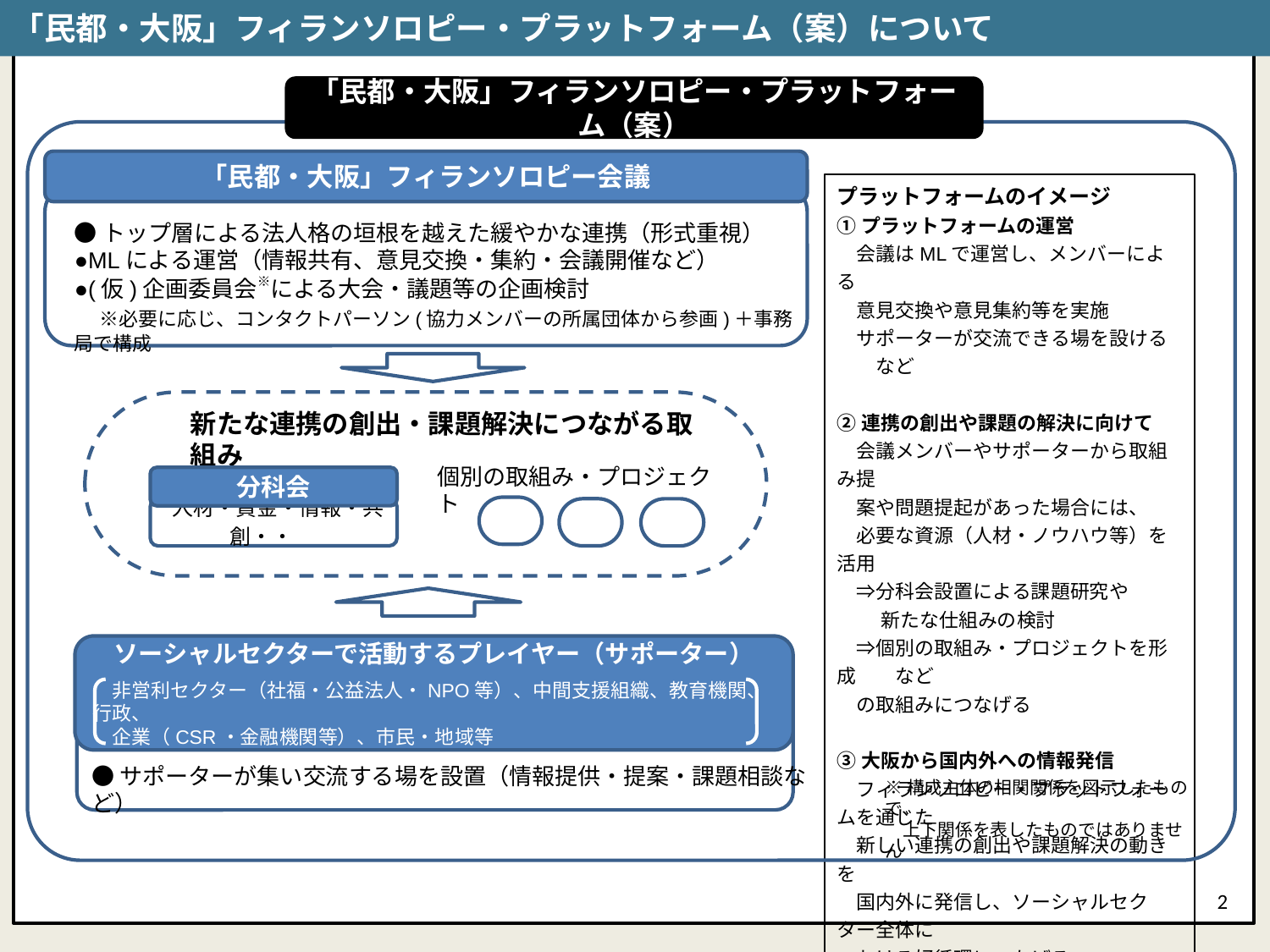

「民都・大阪」フィランソロピー・プラットフォーム（案）について

【「民都・大阪」フィランソロピー・プラットフォーム（案）のイメージ】
「民都・大阪」フィランソロピー・プラットフォーム（案）

プラットフォームのイメージ
①プラットフォームの運営
　会議はMLで運営し、メンバーによる
　意見交換や意見集約等を実施
　サポーターが交流できる場を設ける　　など

②連携の創出や課題の解決に向けて
　会議メンバーやサポーターから取組み提
　案や問題提起があった場合には、
　必要な資源（人材・ノウハウ等）を活用
　⇒分科会設置による課題研究や
　　 新たな仕組みの検討
　⇒個別の取組み・プロジェクトを形成　　など
　の取組みにつなげる

③大阪から国内外への情報発信
　フィランソロピー・プラットフォームを通じた
　新しい連携の創出や課題解決の動きを
　国内外に発信し、ソーシャルセクター全体に
　おける好循環につなげる

新たな連携の創出・課題解決につながる取組み
分科会
 人材・資金・情報・共創・・・
ソーシャルセクターで活動するプレイヤー（サポーター）

　非営利セクター（社福・公益法人・NPO等）、中間支援組織、教育機関、行政、
　企業（CSR・金融機関等）、市民・地域等
・
●サポーターが集い交流する場を設置（情報提供・提案・課題相談など）
※構成主体の相関関係を図示したもので、
　上下関係を表したものではありません
個別の取組み・プロジェクト

「民都・大阪」フィランソロピー会議
・
●トップ層による法人格の垣根を越えた緩やかな連携（形式重視）
●MLによる運営（情報共有、意見交換・集約・会議開催など）
●(仮)企画委員会※による大会・議題等の企画検討
　※必要に応じ、コンタクトパーソン(協力メンバーの所属団体から参画)＋事務局で構成

2
2